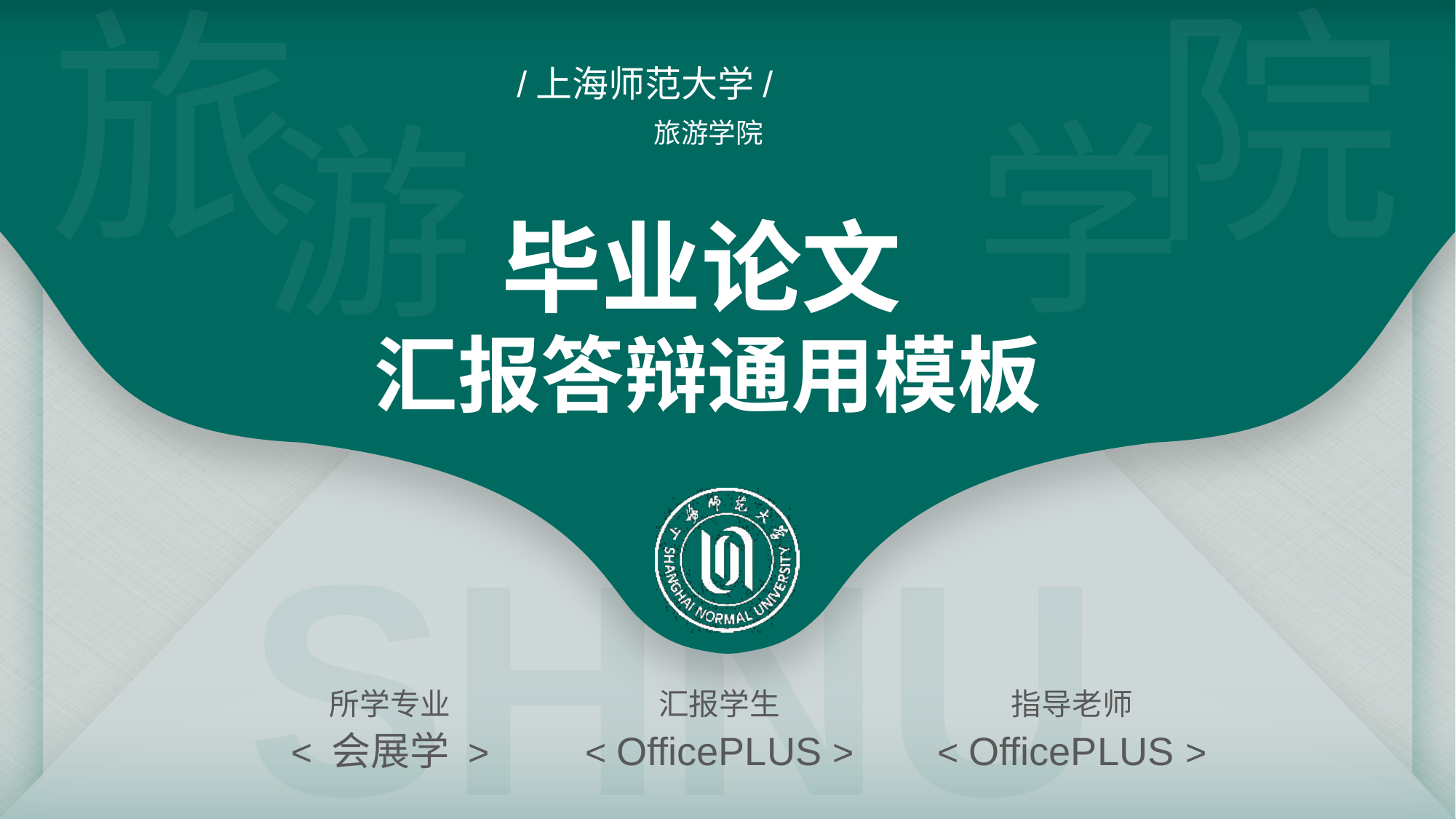

院
旅
/上海师范大学/
学
游
旅游学院
毕业论文
汇报答辩通用模板
所学专业
< 会展学 >
汇报学生
< OfficePLUS >
指导老师
< OfficePLUS >